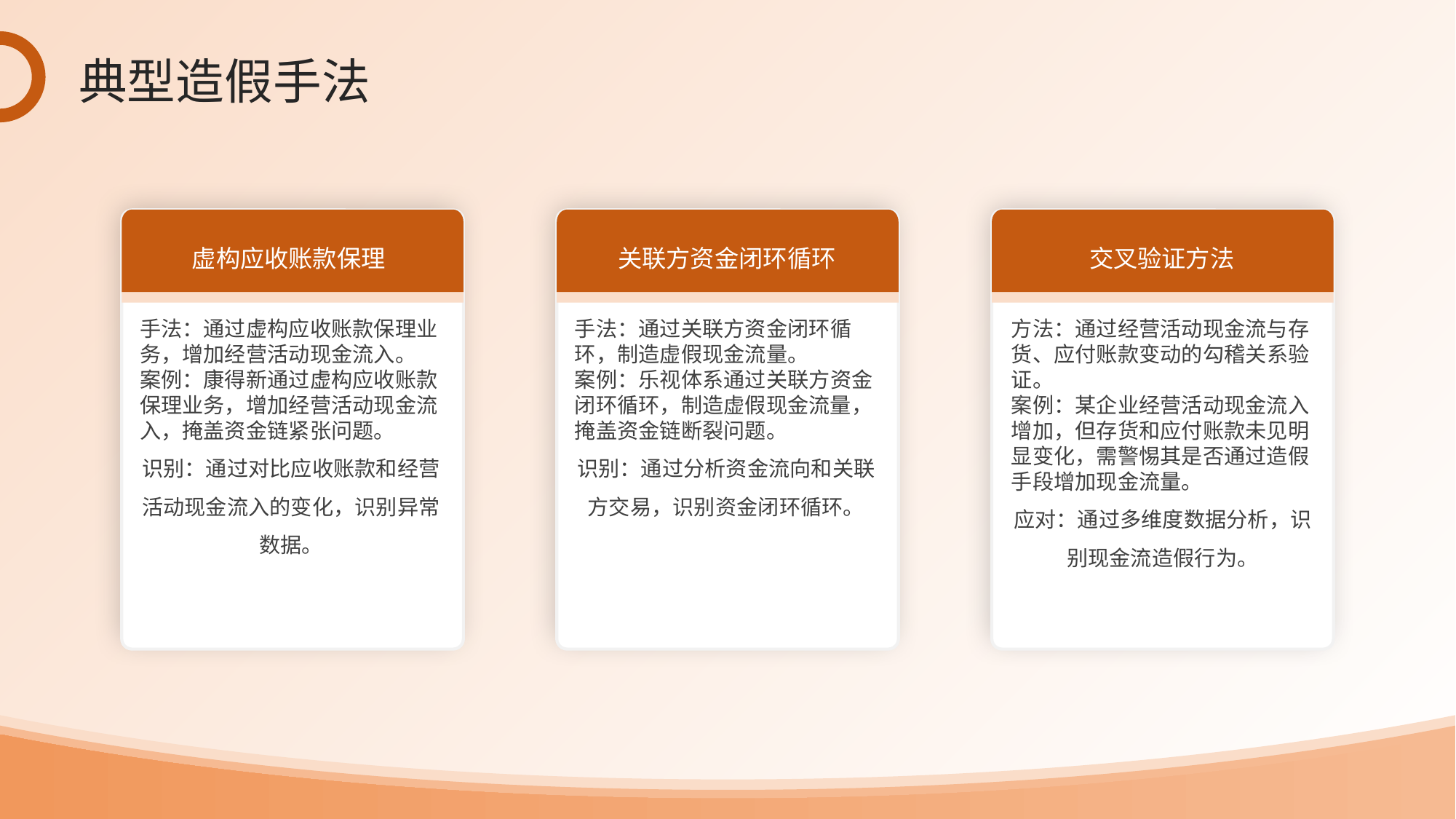

典型造假手法

虚构应收账款保理
关联方资金闭环循环
交叉验证方法

手法：通过虚构应收账款保理业务，增加经营活动现金流入。
案例：康得新通过虚构应收账款保理业务，增加经营活动现金流入，掩盖资金链紧张问题。
识别：通过对比应收账款和经营活动现金流入的变化，识别异常数据。
手法：通过关联方资金闭环循环，制造虚假现金流量。
案例：乐视体系通过关联方资金闭环循环，制造虚假现金流量，掩盖资金链断裂问题。
识别：通过分析资金流向和关联方交易，识别资金闭环循环。
方法：通过经营活动现金流与存货、应付账款变动的勾稽关系验证。
案例：某企业经营活动现金流入增加，但存货和应付账款未见明显变化，需警惕其是否通过造假手段增加现金流量。
应对：通过多维度数据分析，识别现金流造假行为。